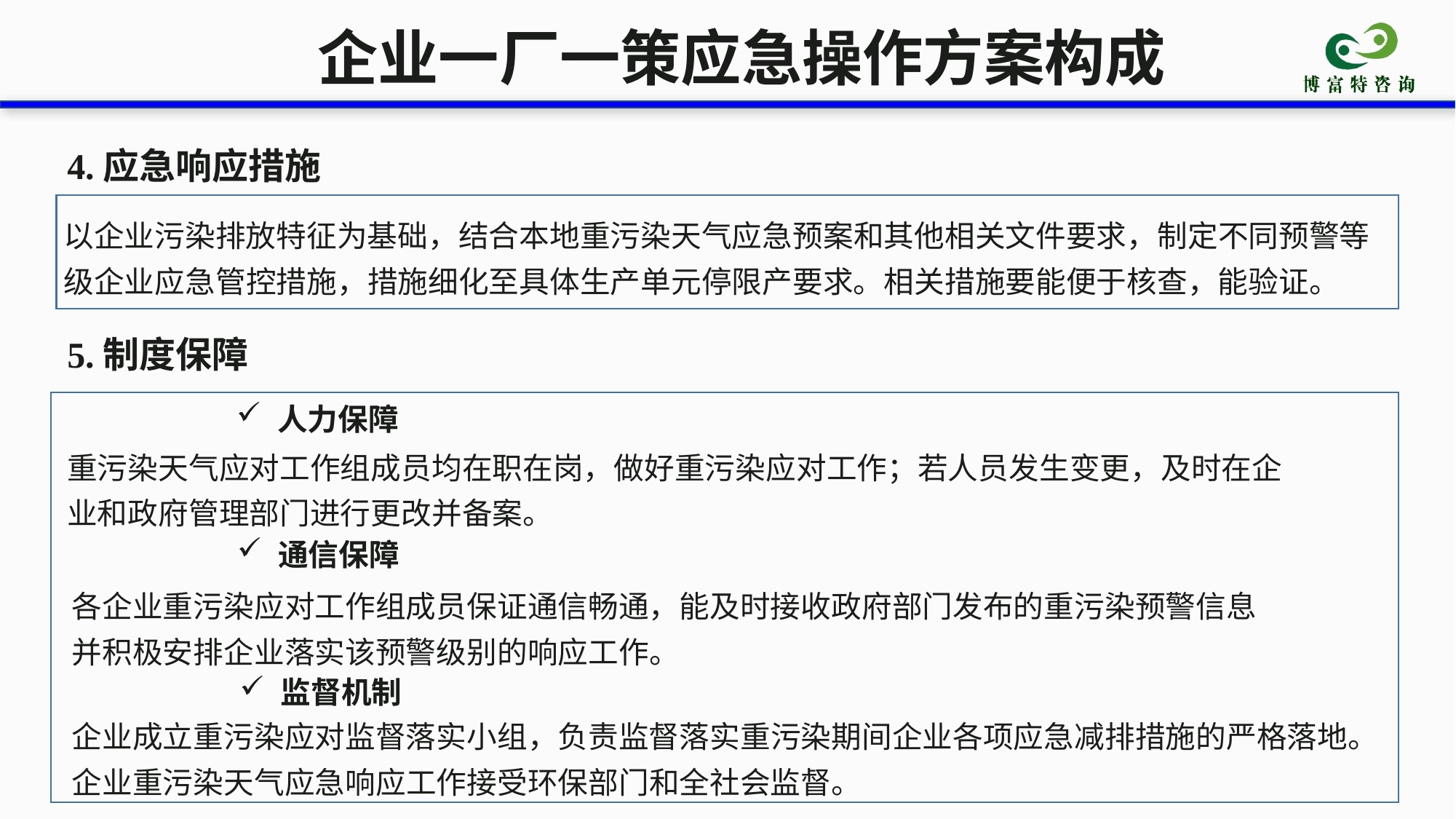

企业一厂一策应急操作方案构成

4.应急响应措施

以企业污染排放特征为基础，结合本地重污染天气应急预案和其他相关文件要求，制定不同预警等级企业应急管控措施，措施细化至具体生产单元停限产要求。相关措施要能便于核查，能验证。
5.制度保障

人力保障
重污染天气应对工作组成员均在职在岗，做好重污染应对工作；若人员发生变更，及时在企业和政府管理部门进行更改并备案。
通信保障
各企业重污染应对工作组成员保证通信畅通，能及时接收政府部门发布的重污染预警信息并积极安排企业落实该预警级别的响应工作。
监督机制
企业成立重污染应对监督落实小组，负责监督落实重污染期间企业各项应急减排措施的严格落地。
企业重污染天气应急响应工作接受环保部门和全社会监督。